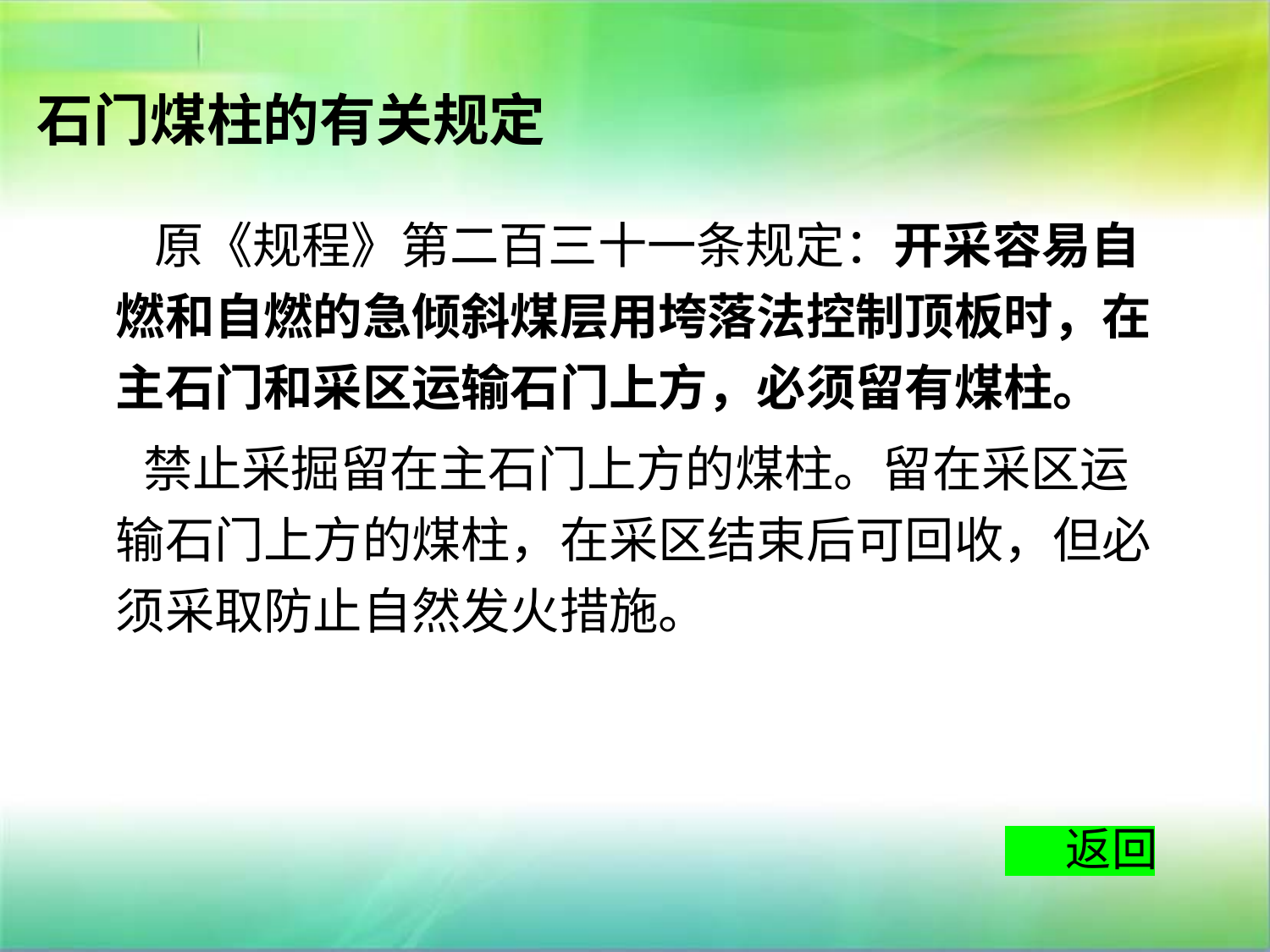

石门煤柱的有关规定
      原《规程》第二百三十一条规定：开采容易自燃和自燃的急倾斜煤层用垮落法控制顶板时，在主石门和采区运输石门上方，必须留有煤柱。
     禁止采掘留在主石门上方的煤柱。留在采区运输石门上方的煤柱，在采区结束后可回收，但必须采取防止自然发火措施。
返回